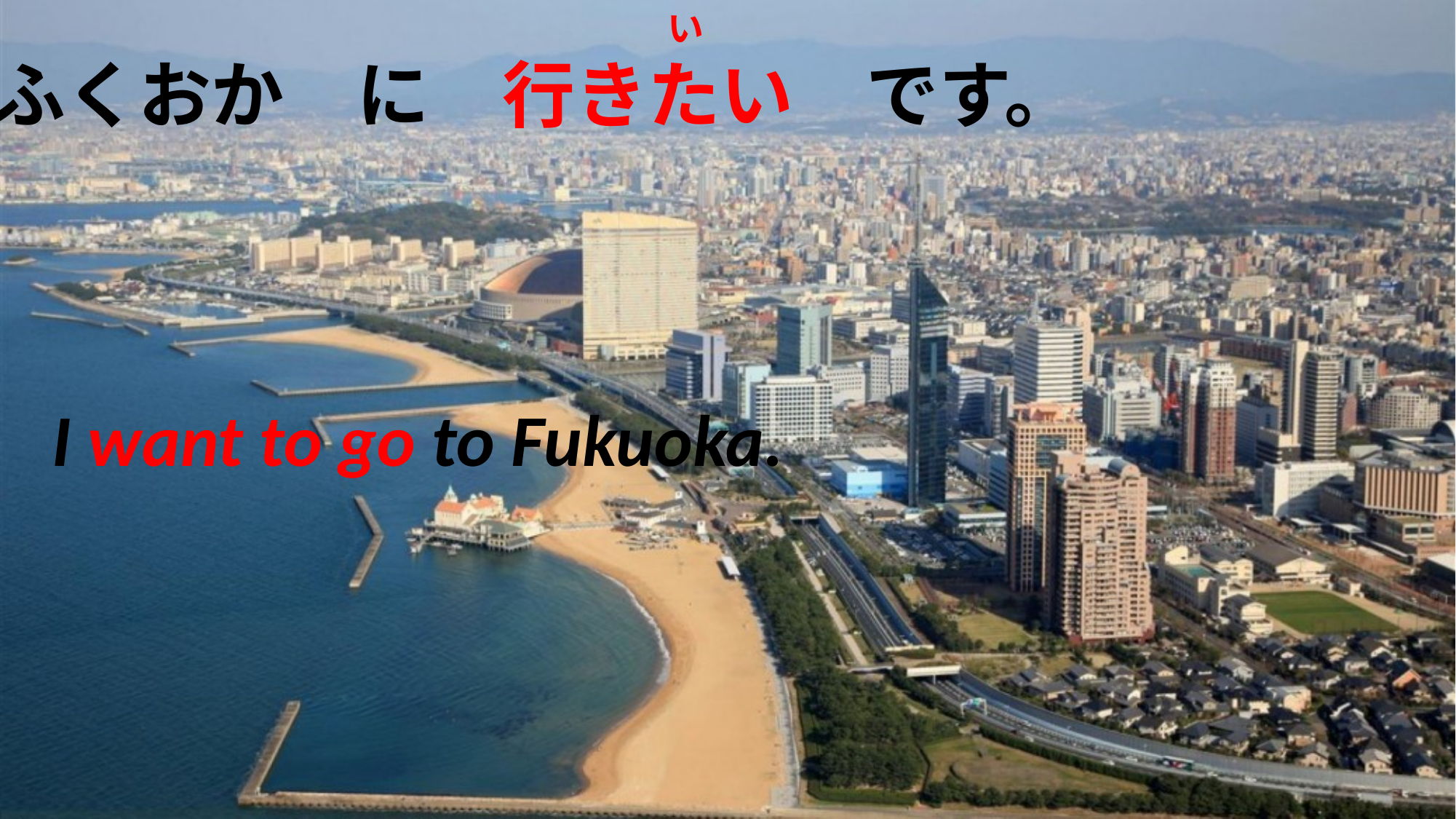

い
　 ふくおか　に　行きたい　です。
I want to go to Fukuoka.